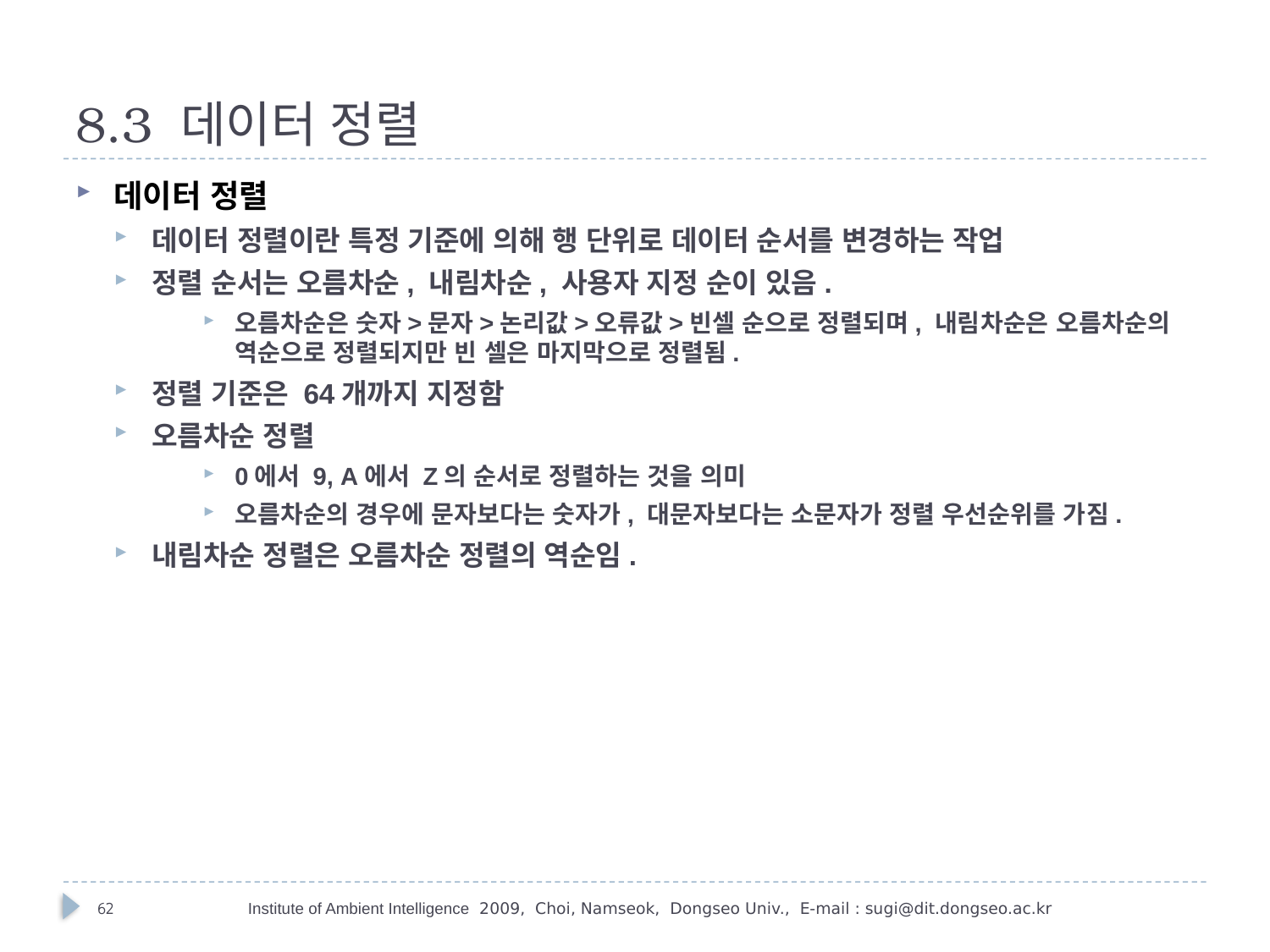

8.3 데이터 정렬
데이터 정렬
데이터 정렬이란 특정 기준에 의해 행 단위로 데이터 순서를 변경하는 작업
정렬 순서는 오름차순, 내림차순, 사용자 지정 순이 있음.
오름차순은 숫자>문자>논리값>오류값>빈셀 순으로 정렬되며, 내림차순은 오름차순의 역순으로 정렬되지만 빈 셀은 마지막으로 정렬됨.
정렬 기준은 64개까지 지정함
오름차순 정렬
0에서 9, A에서 Z의 순서로 정렬하는 것을 의미
오름차순의 경우에 문자보다는 숫자가, 대문자보다는 소문자가 정렬 우선순위를 가짐.
내림차순 정렬은 오름차순 정렬의 역순임.